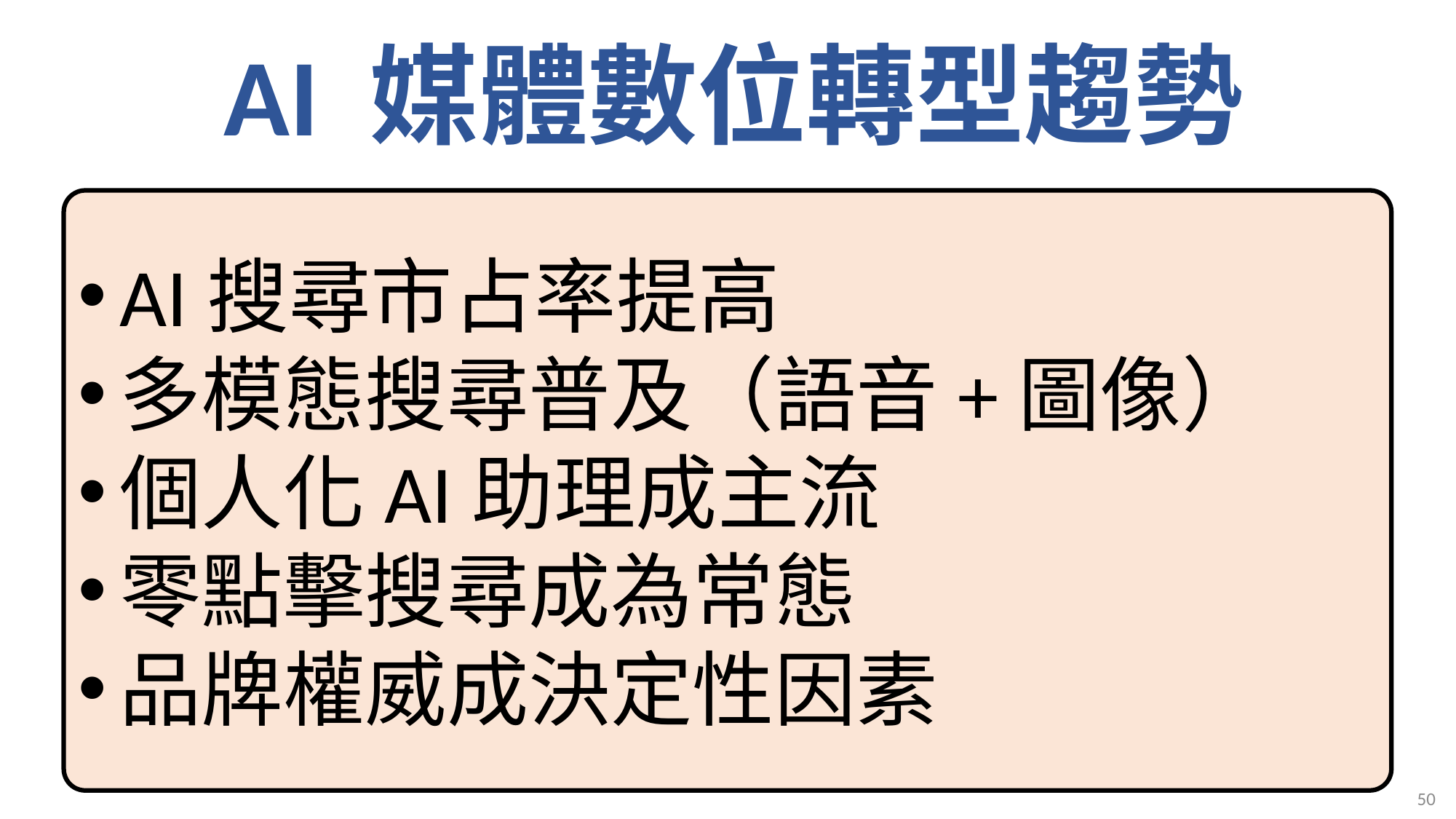

# AI 媒體數位轉型趨勢
AI搜尋市占率提高
多模態搜尋普及（語音+圖像）
個人化AI助理成主流
零點擊搜尋成為常態
品牌權威成決定性因素
50